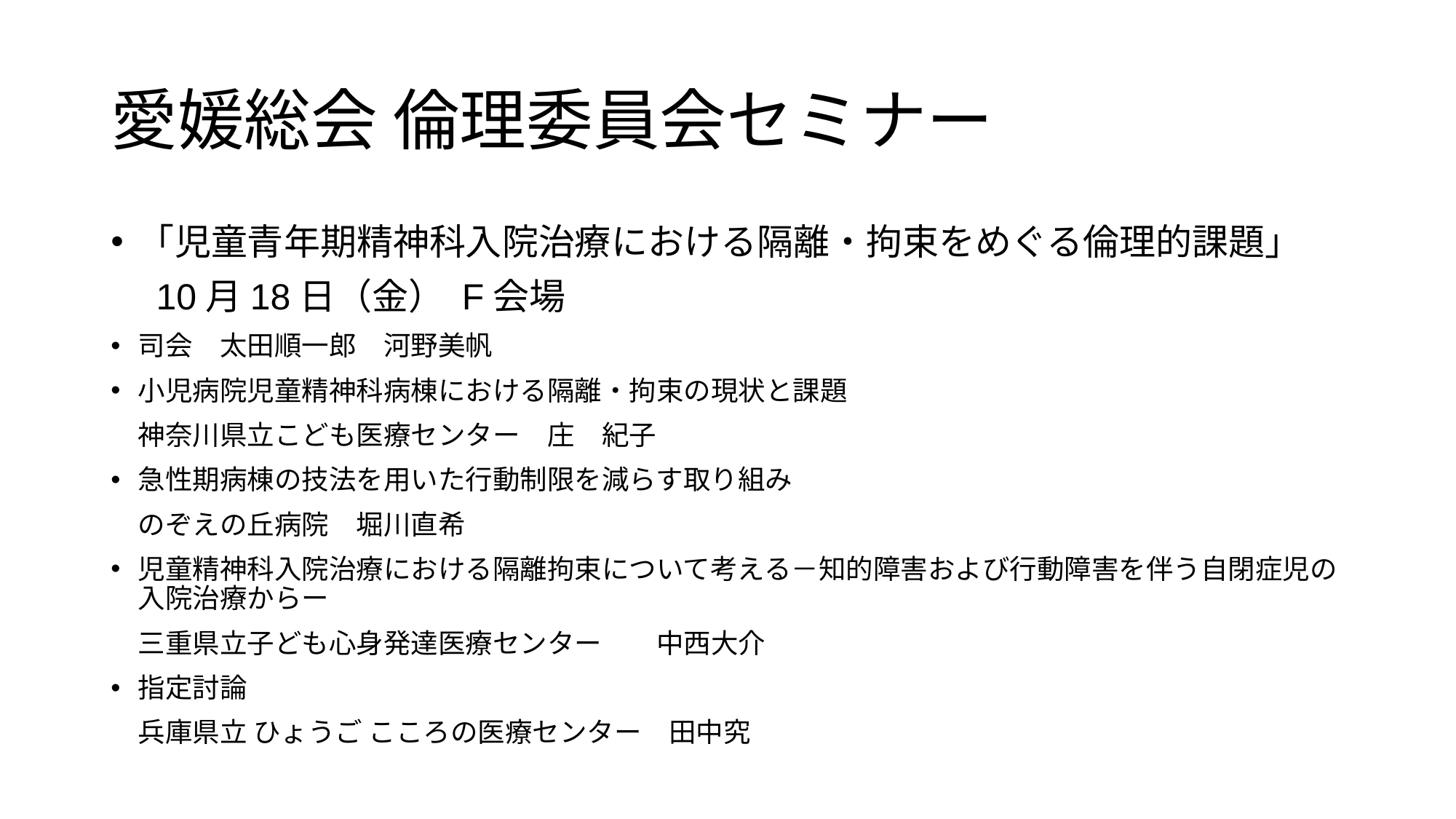

# 愛媛総会 倫理委員会セミナー
「児童青年期精神科入院治療における隔離・拘束をめぐる倫理的課題」
　10月18日（金） F会場
司会　太田順一郎　河野美帆
小児病院児童精神科病棟における隔離・拘束の現状と課題
　神奈川県立こども医療センター　庄　紀子
急性期病棟の技法を用いた行動制限を減らす取り組み
　のぞえの丘病院　堀川直希
児童精神科入院治療における隔離拘束について考える－知的障害および行動障害を伴う自閉症児の入院治療からー
　三重県立子ども心身発達医療センター　　中西大介
指定討論
　兵庫県立 ひょうご こころの医療センター　田中究